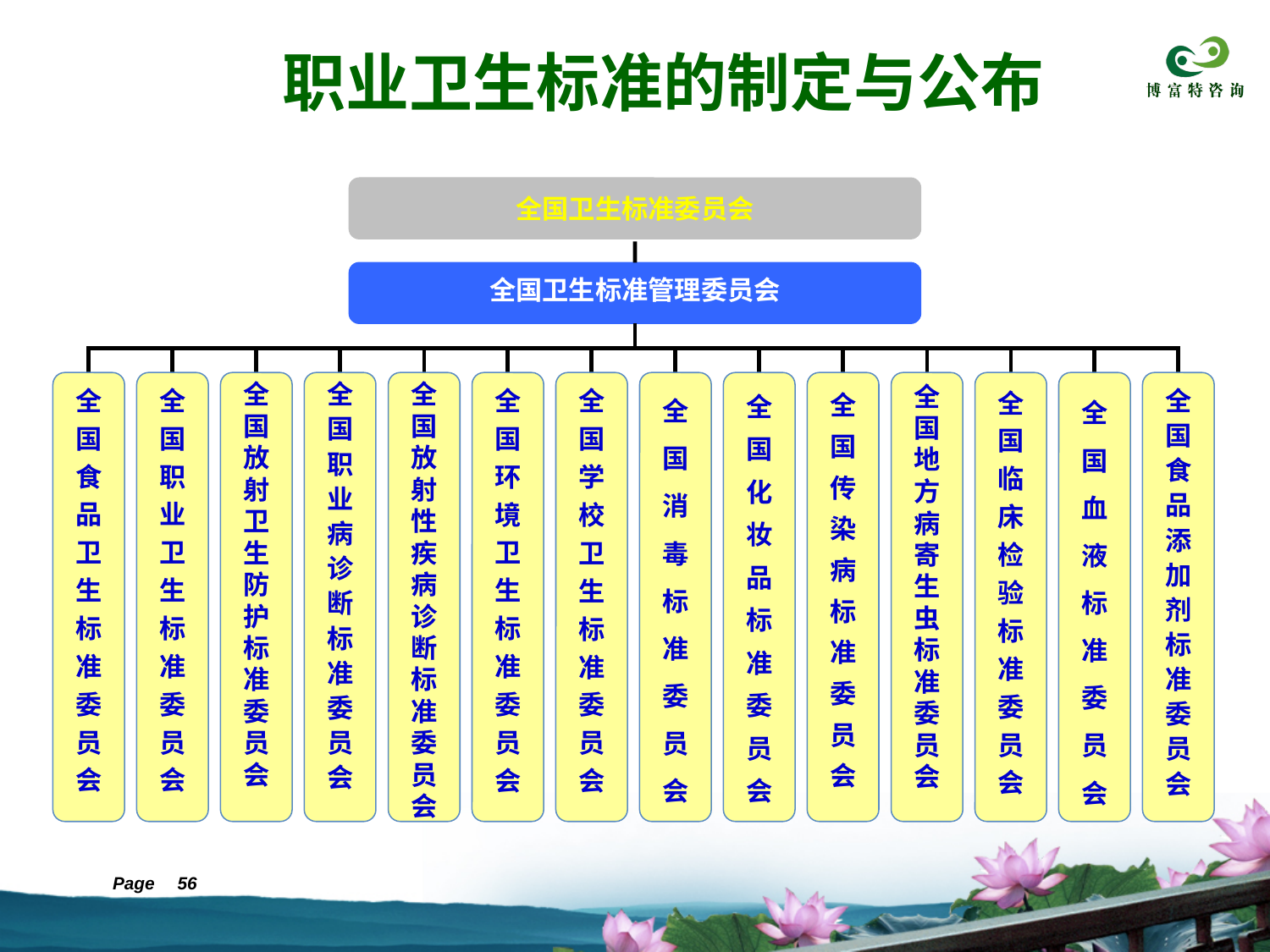

职业卫生标准的制定与公布
全国卫生标准委员会

全国卫生标准管理委员会
全
国
食
品
卫
生
标
准
委
员
会
全
国
职
业
卫
生
标
准
委
员
会

全
国
放
射
卫
生
防
护
标
准
委
员
会

全
国
职
业
病
诊
断
标
准
委
员
会
全
国
放
射
性
疾
病
诊
断
标
准
委
员
会

全
国
环
境
卫
生
标
准
委
员
会
全
国
学
校
卫
生
标
准
委
员
会
全
国
消
毒
标
准
委
员
会
全
国
化
妆
品
标
准
委
员
会
全
国
传
染
病
标
准
委
员
会
全
国
地
方
病
寄
生
虫
标
准
委
员
会
全
国
临
床
检
验
标
准
委
员
会
全
国
血
液
标
准
委
员
会
全
国
食
品
添
加
剂
标
准
委
员
会